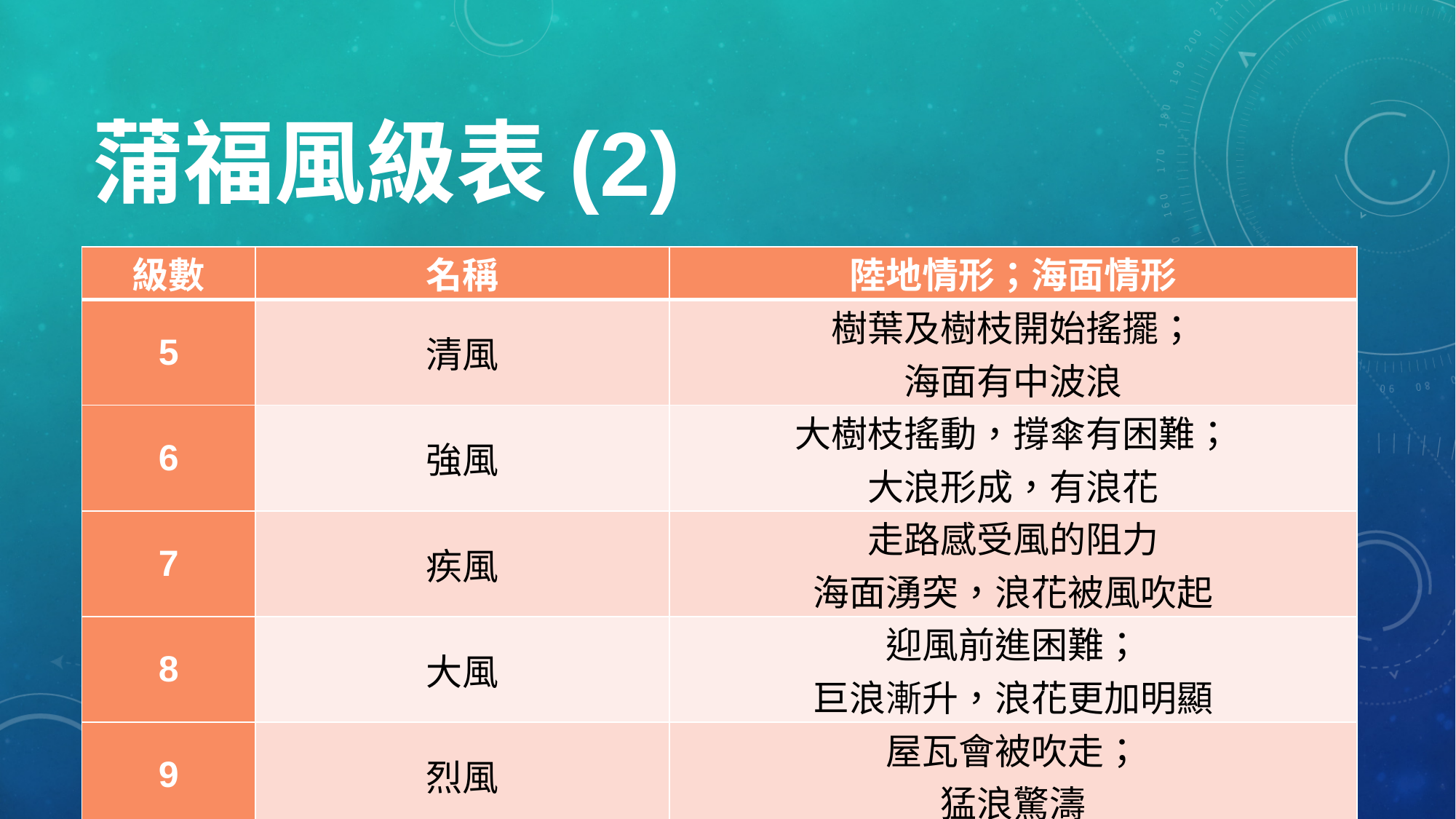

# 蒲福風級表(2)
| 級數 | 名稱 | 陸地情形；海面情形 |
| --- | --- | --- |
| 5 | 清風 | 樹葉及樹枝開始搖擺； 海面有中波浪 |
| 6 | 強風 | 大樹枝搖動，撐傘有困難； 大浪形成，有浪花 |
| 7 | 疾風 | 走路感受風的阻力 海面湧突，浪花被風吹起 |
| 8 | 大風 | 迎風前進困難； 巨浪漸升，浪花更加明顯 |
| 9 | 烈風 | 屋瓦會被吹走； 猛浪驚濤 |